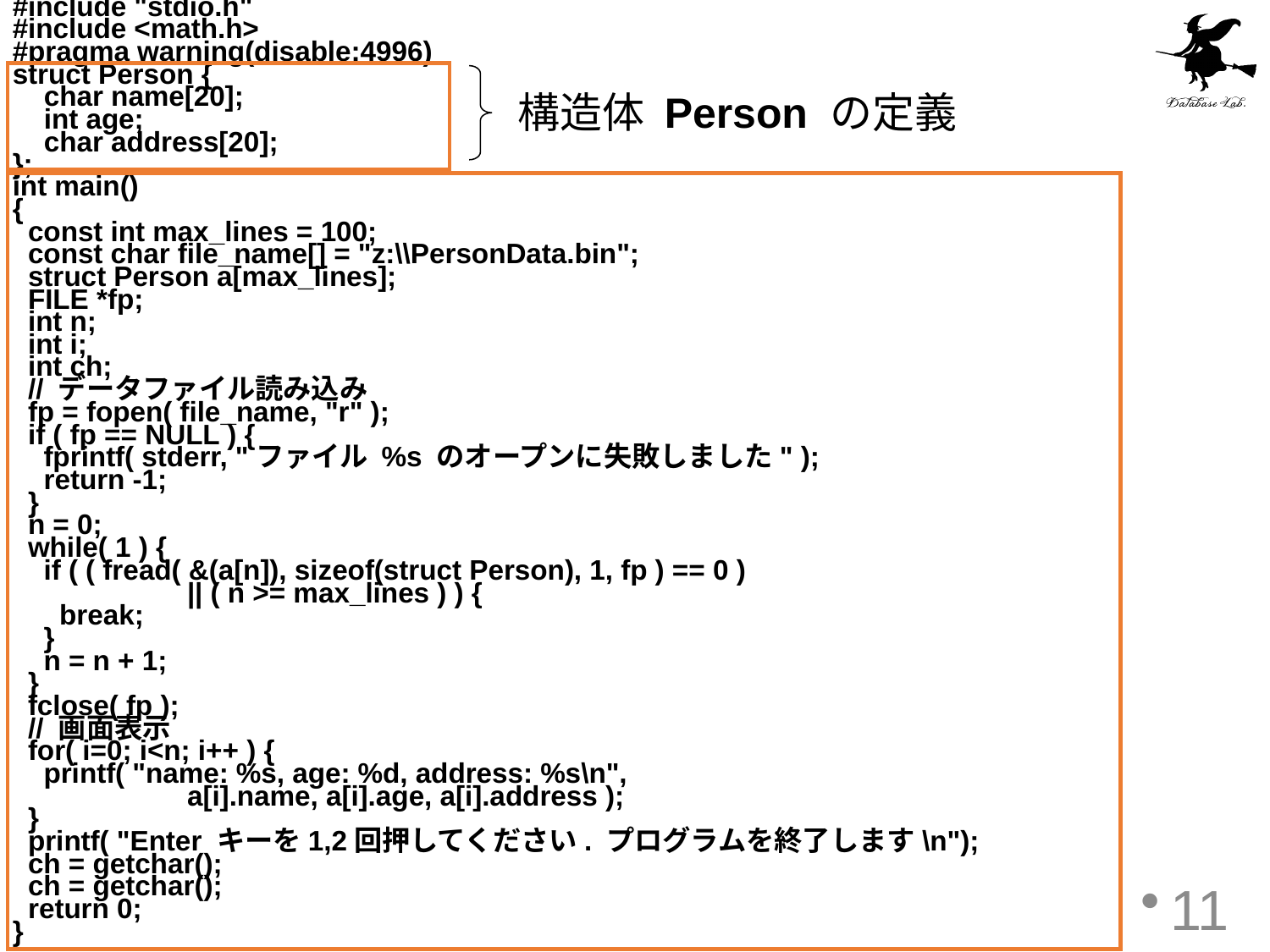

#include "stdio.h"
#include <math.h>
#pragma warning(disable:4996)
struct Person {
    char name[20];
    int age;
    char address[20];
};

構造体 Person の定義
int main()
{
  const int max_lines = 100;
  const char file_name[] = "z:\\PersonData.bin";
  struct Person a[max_lines];
  FILE *fp;
  int n;
  int i;
  int ch;
  // データファイル読み込み
  fp = fopen( file_name, "r" );
  if ( fp == NULL ) {
    fprintf( stderr, "ファイル %s のオープンに失敗しました" );
    return -1;
  }
  n = 0;
  while( 1 ) {
    if ( ( fread( &(a[n]), sizeof(struct Person), 1, fp ) == 0 )
		|| ( n >= max_lines ) ) {
      break;
    }
    n = n + 1;
  }
  fclose( fp );
  // 画面表示
  for( i=0; i<n; i++ ) {
    printf( "name: %s, age: %d, address: %s\n",
		a[i].name, a[i].age, a[i].address );
  }
  printf( "Enter キーを1,2回押してください. プログラムを終了します\n");
  ch = getchar();
  ch = getchar();
  return 0;
}

11